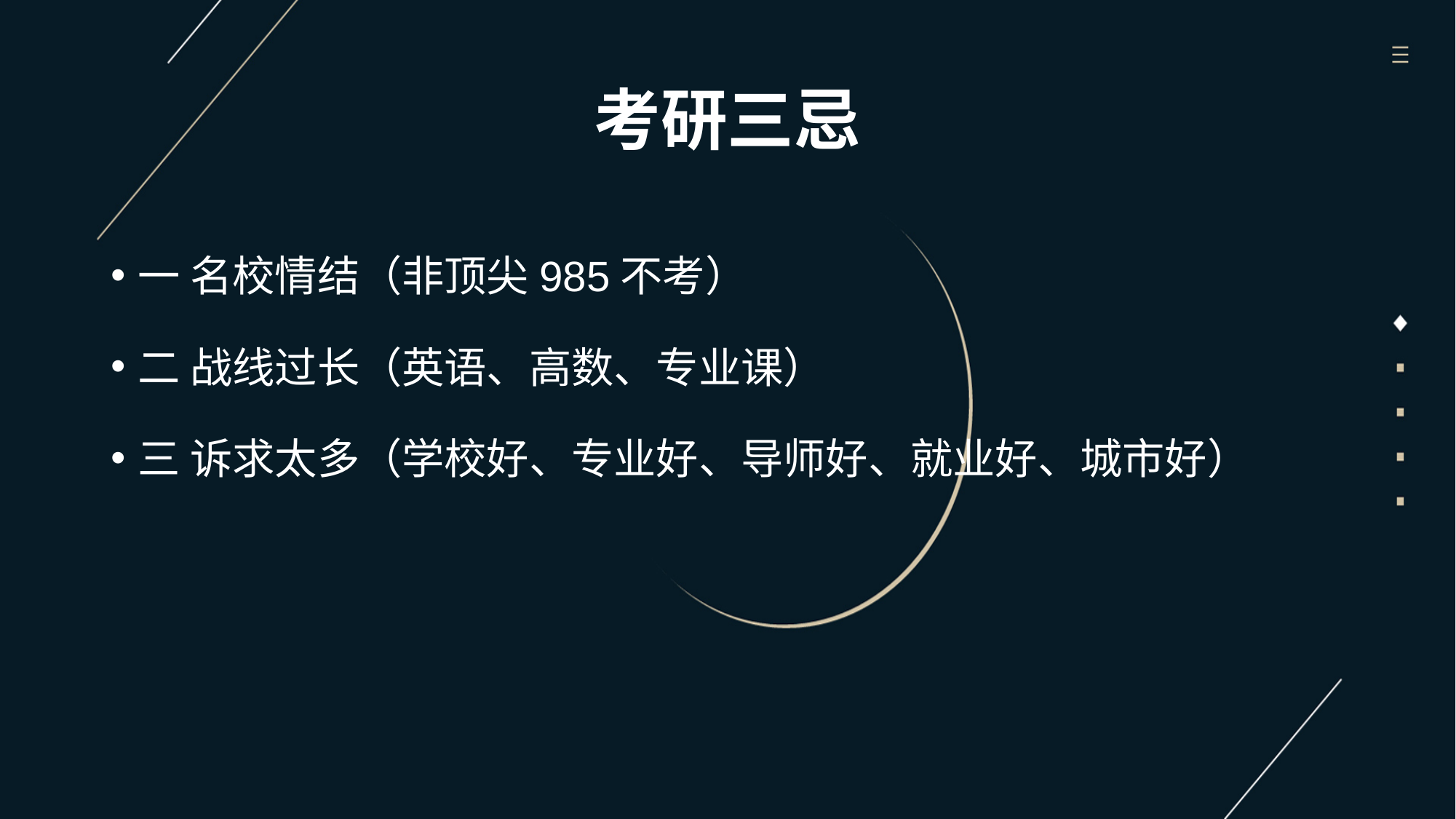

# 考研三忌
一 名校情结（非顶尖985不考）
二 战线过长（英语、高数、专业课）
三 诉求太多（学校好、专业好、导师好、就业好、城市好）